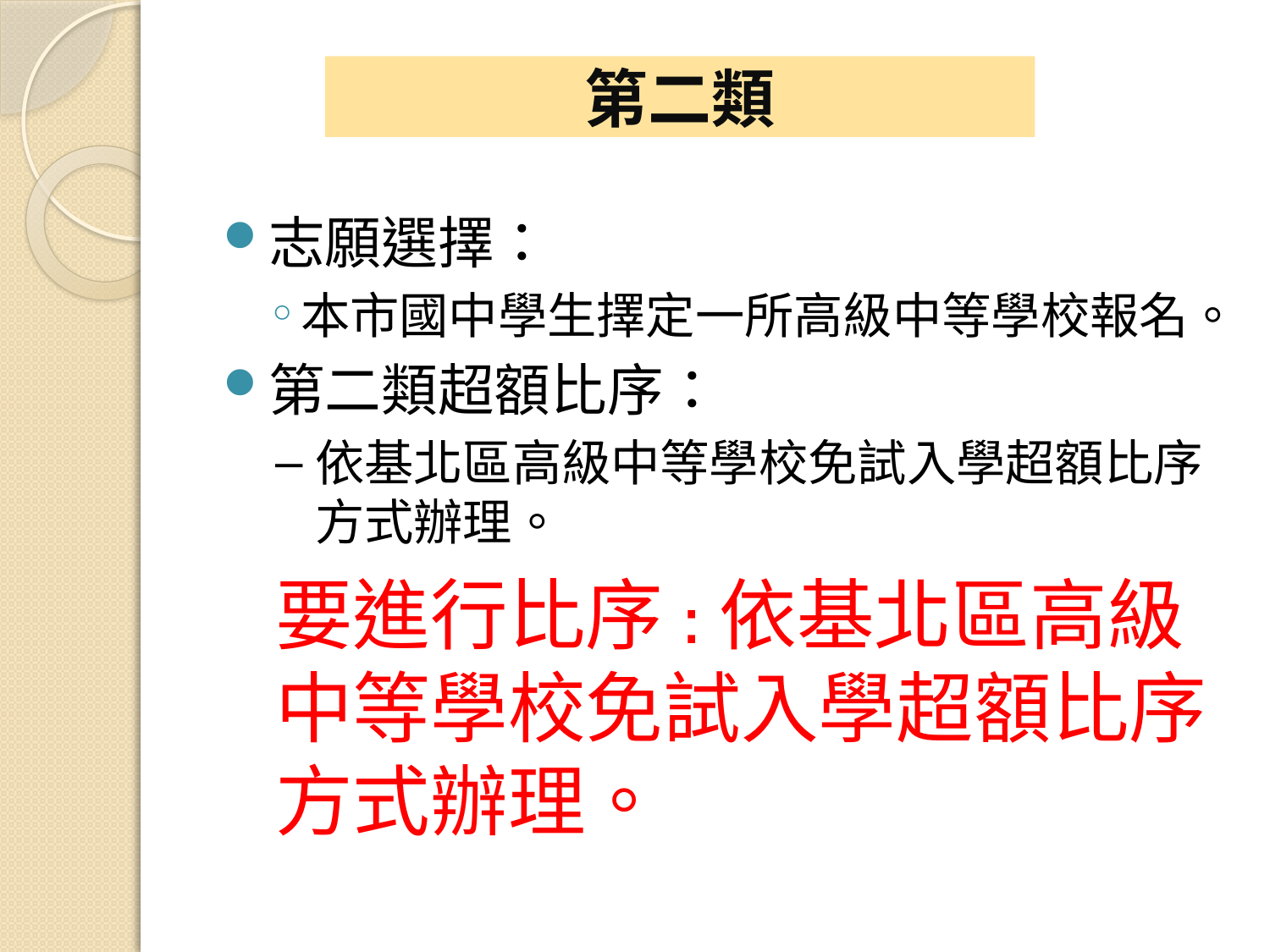

# 第二類
志願選擇：
本市國中學生擇定一所高級中等學校報名。
第二類超額比序：
依基北區高級中等學校免試入學超額比序方式辦理。
要進行比序:依基北區高級中等學校免試入學超額比序方式辦理。